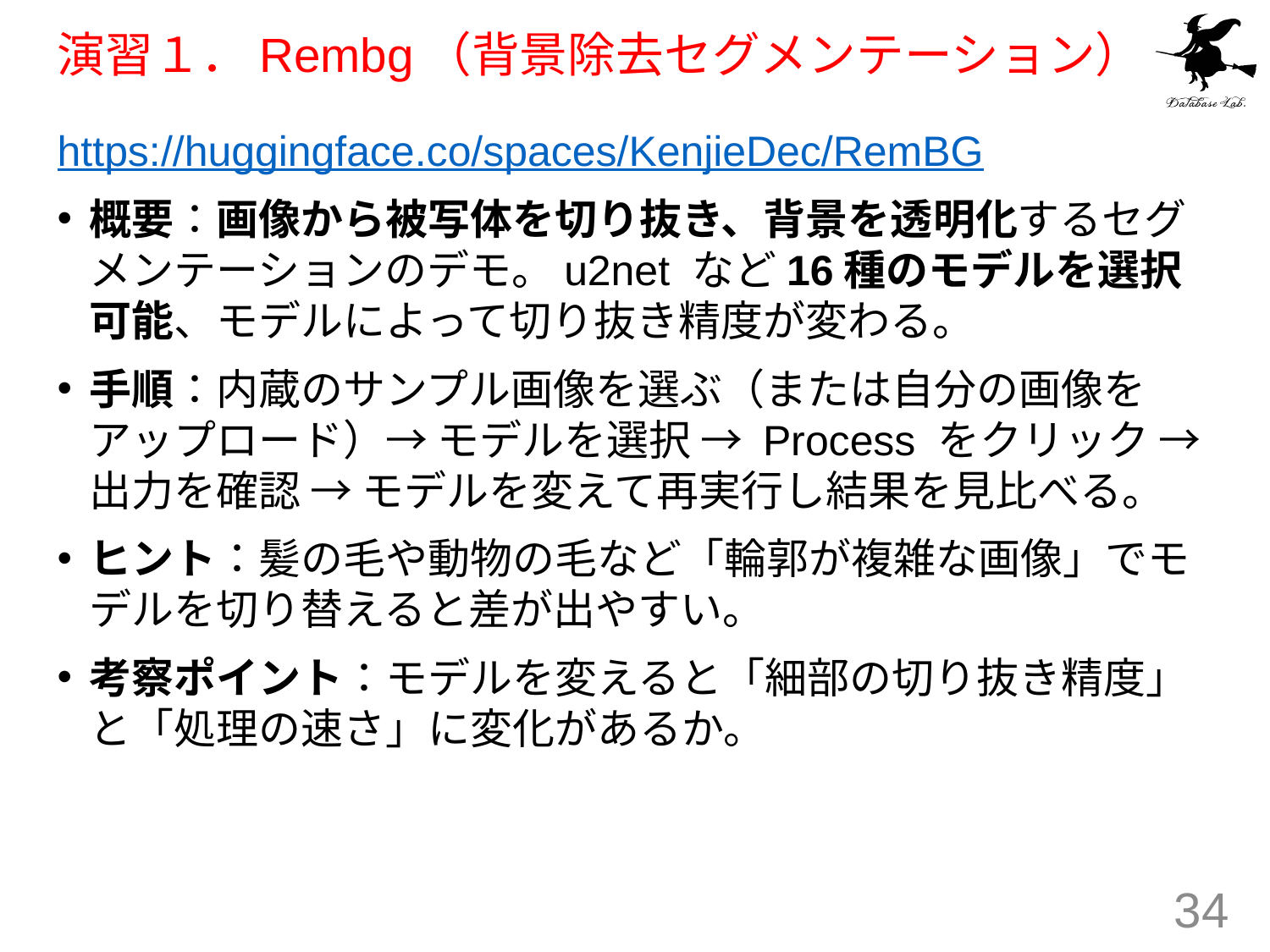

# 演習１．Rembg（背景除去セグメンテーション）
https://huggingface.co/spaces/KenjieDec/RemBG
概要：画像から被写体を切り抜き、背景を透明化するセグメンテーションのデモ。u2net など16種のモデルを選択可能、モデルによって切り抜き精度が変わる。
手順：内蔵のサンプル画像を選ぶ（または自分の画像をアップロード）→ モデルを選択 → Process をクリック → 出力を確認 → モデルを変えて再実行し結果を見比べる。
ヒント：髪の毛や動物の毛など「輪郭が複雑な画像」でモデルを切り替えると差が出やすい。
考察ポイント：モデルを変えると「細部の切り抜き精度」と「処理の速さ」に変化があるか。
34